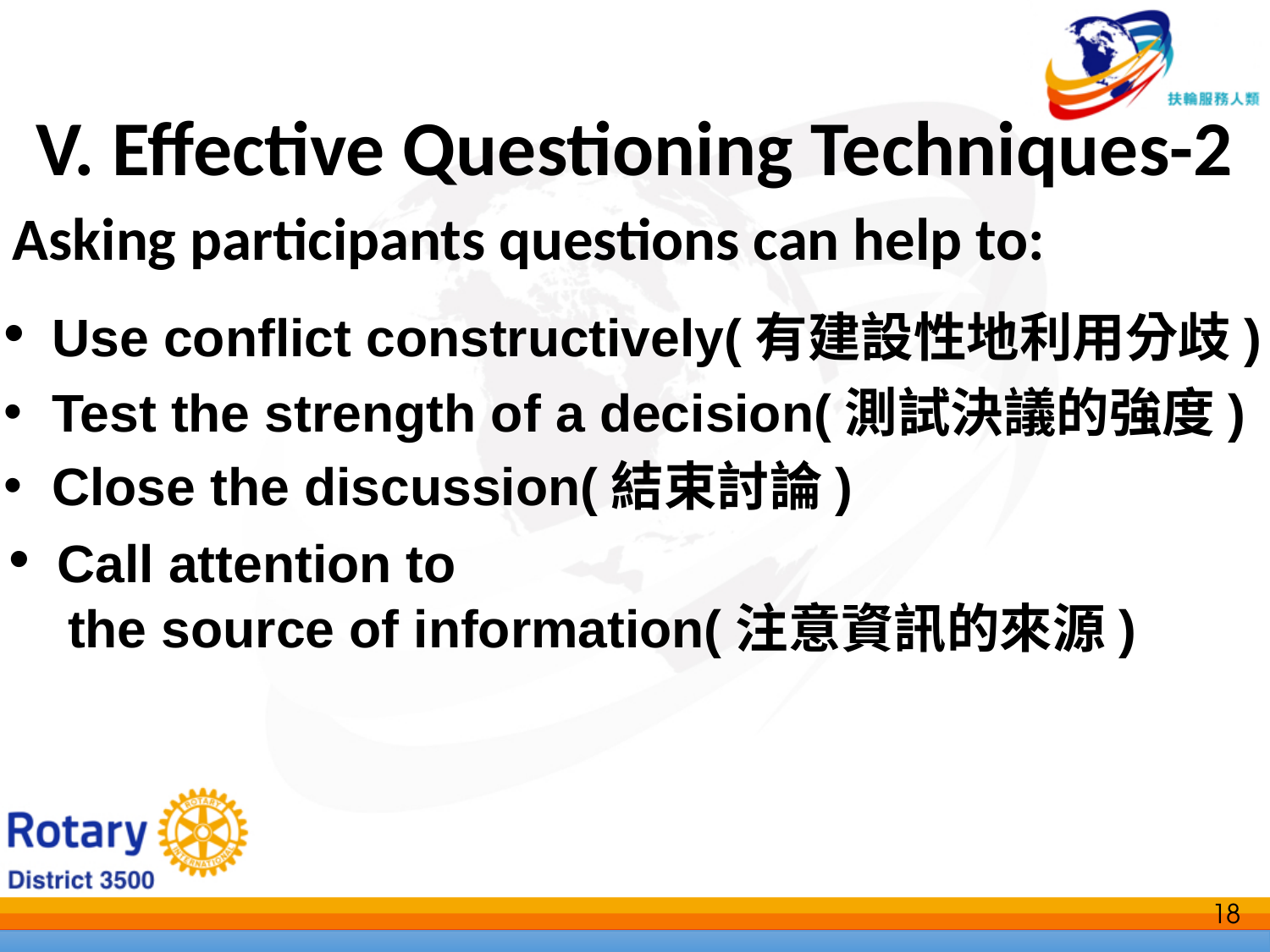

V. Effective Questioning Techniques-2
Asking participants questions can help to:
  Use conflict constructively(有建設性地利用分歧)
  Test the strength of a decision(測試決議的強度)
  Close the discussion(結束討論)
  Call attention to
    the source of information(注意資訊的來源)